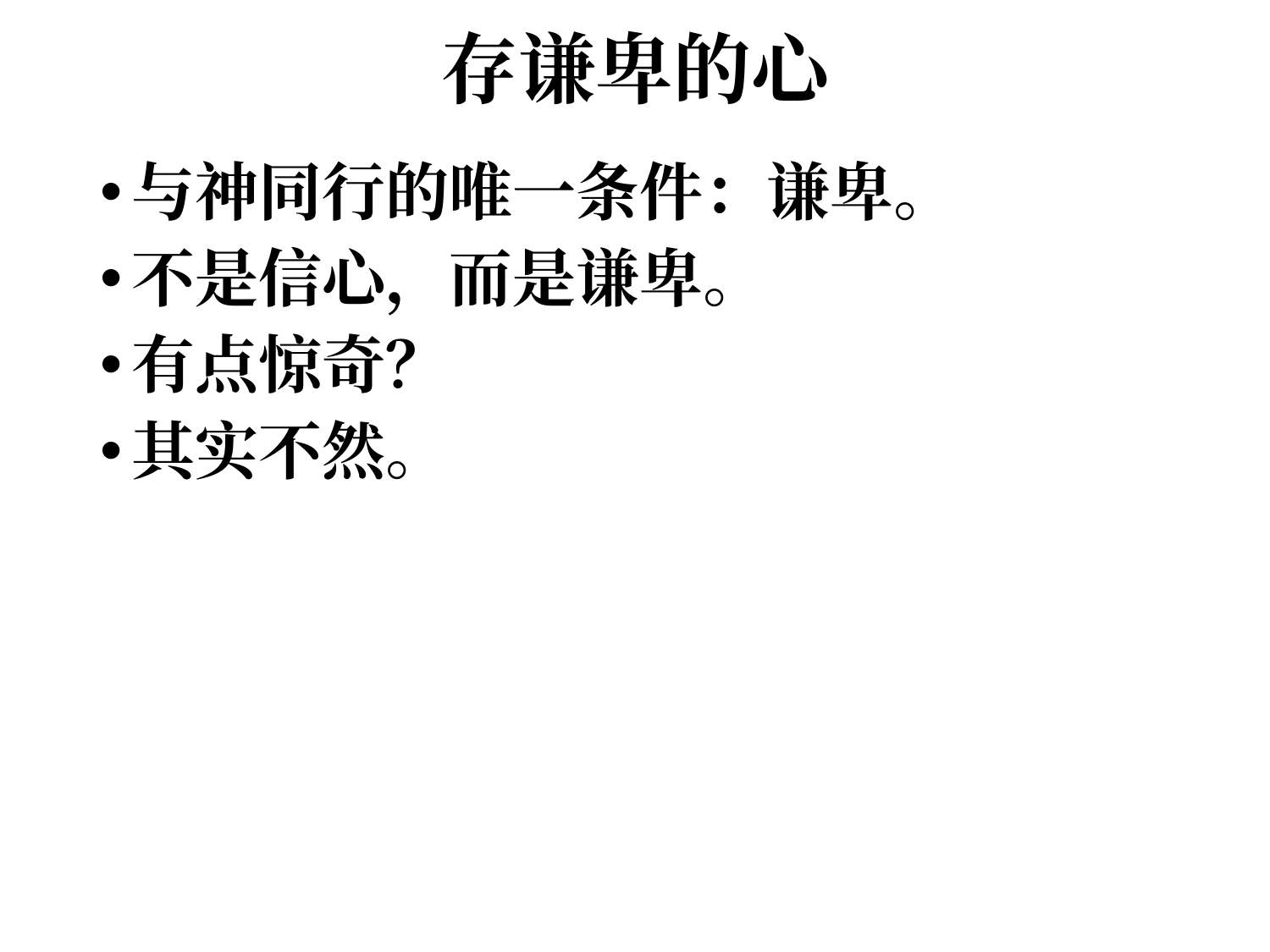

# 存谦卑的心
与神同行的唯一条件：谦卑。
不是信心，而是谦卑。
有点惊奇？
其实不然。